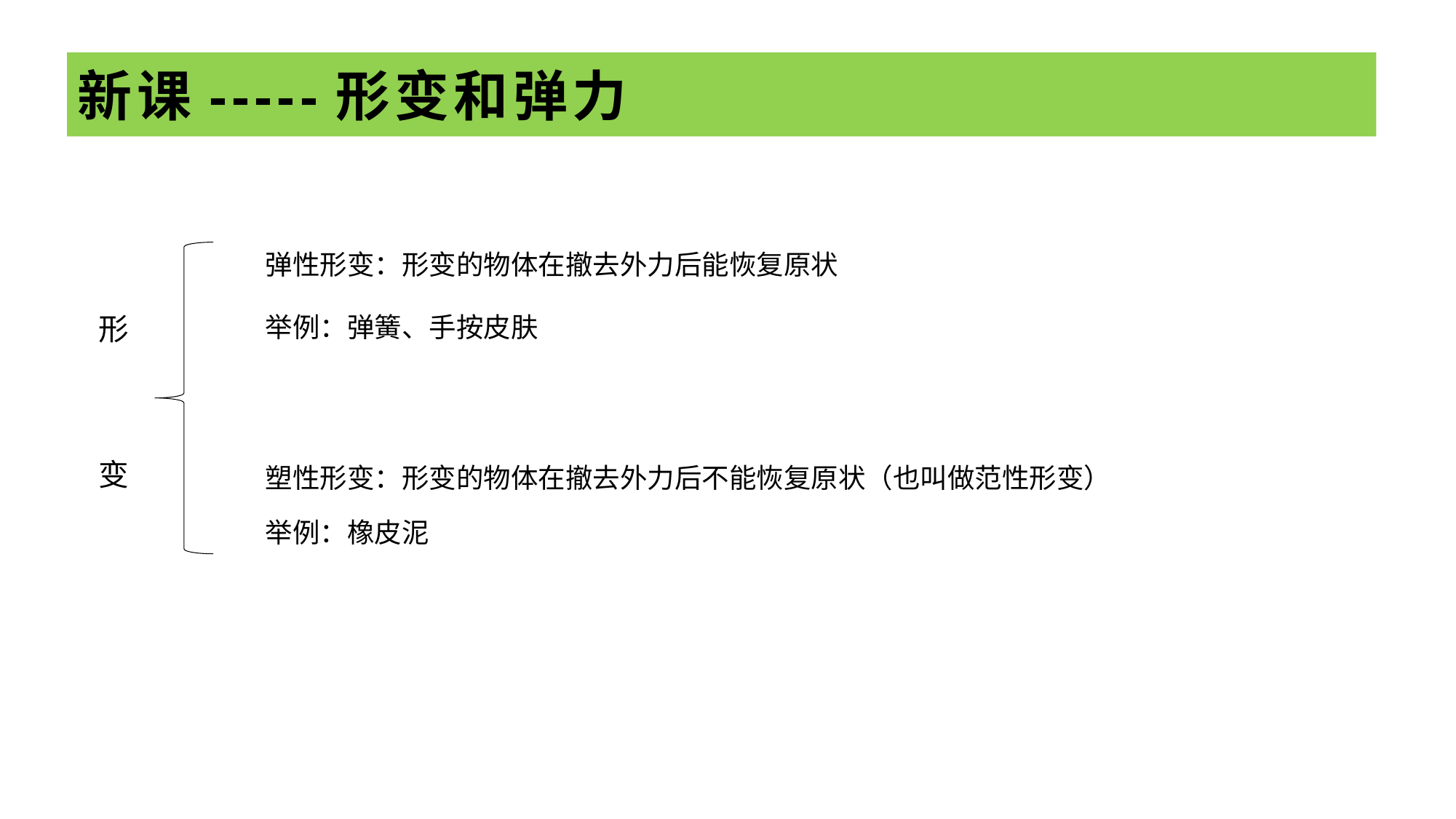

# 新课-----形变和弹力

 弹性形变：形变的物体在撤去外力后能恢复原状
形

变
 举例：弹簧、手按皮肤
 塑性形变：形变的物体在撤去外力后不能恢复原状（也叫做范性形变）
 举例：橡皮泥